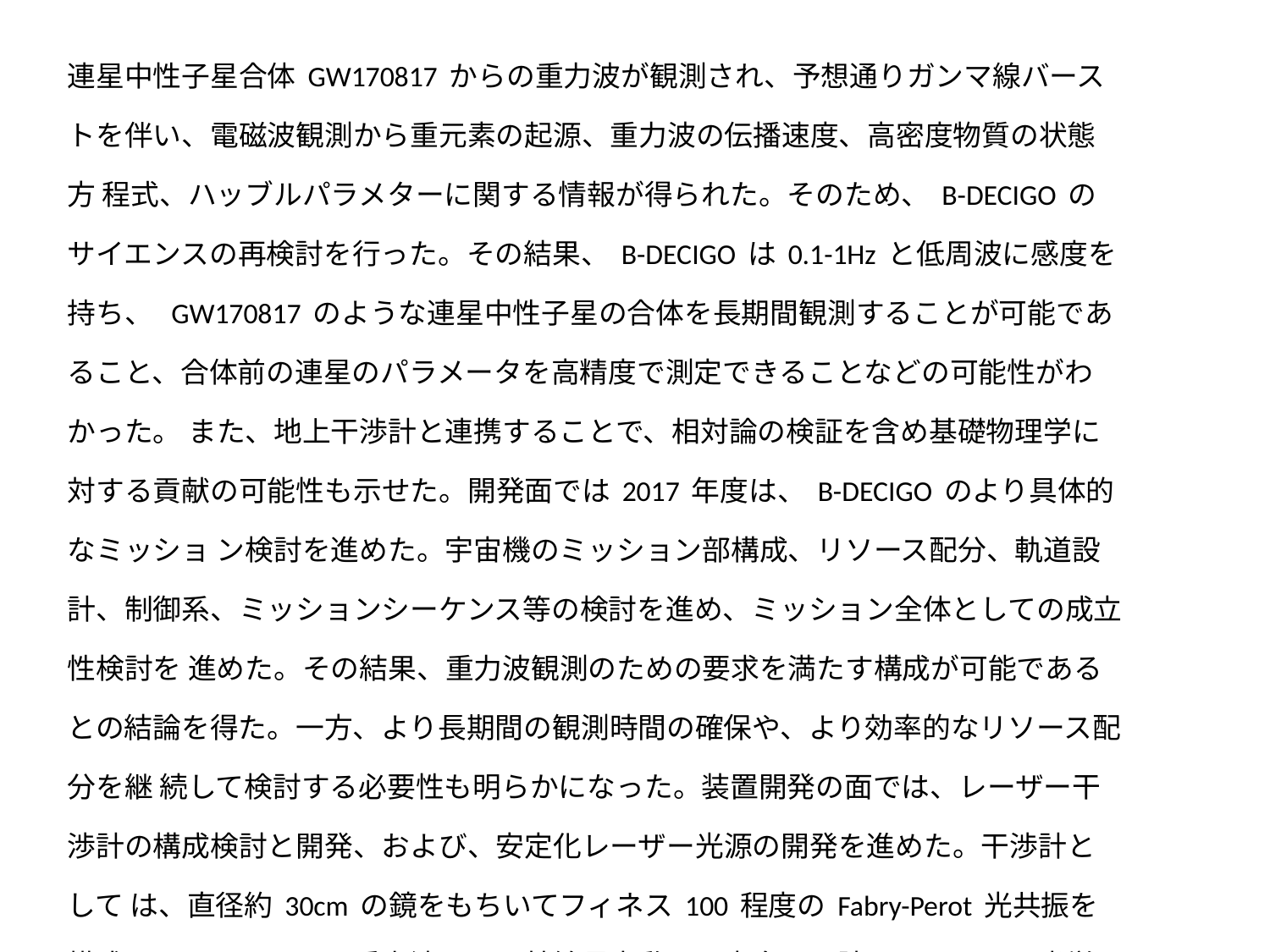

連星中性子星合体GW170817からの重力波が観測され、予想通りガンマ線バーストを伴い、電磁波観測から重元素の起源、重力波の伝播速度、高密度物質の状態方 程式、ハッブルパラメターに関する情報が得られた。そのため、B-DECIGOのサイエンスの再検討を行った。その結果、B-DECIGOは0.1-1Hzと低周波に感度を持ち、 GW170817のような連星中性子星の合体を長期間観測することが可能であること、合体前の連星のパラメータを高精度で測定できることなどの可能性がわかった。 また、地上干渉計と連携することで、相対論の検証を含め基礎物理学に対する貢献の可能性も示せた。開発面では2017年度は、B-DECIGOのより具体的なミッショ ン検討を進めた。宇宙機のミッション部構成、リソース配分、軌道設計、制御系、ミッションシーケンス等の検討を進め、ミッション全体としての成立性検討を 進めた。その結果、重力波観測のための要求を満たす構成が可能であるとの結論を得た。一方、より長期間の観測時間の確保や、より効率的なリソース配分を継 続して検討する必要性も明らかになった。装置開発の面では、レーザー干渉計の構成検討と開発、および、安定化レーザー光源の開発を進めた。干渉計として は、直径約30cmの鏡をもちいてフィネス100程度のFabry-Perot光共振を構成することとした。重力波による基線長変動を双方向から読み取るための光学系の検討 と、それを確認するための地上実証研究の構成の検討を進めた。安定化レーザー光源においては、ヨウ素飽和吸収分光による安定化光源のブレッドボードモデル の開発を進めた。その結果,0.5Hz/sqrt(Hz)の周波数安定度、10^(-7)/sqrt(Hz)の相対強度安定度という要求値を満たす結果を得た。小型軽量化した3台目の開発 を進め、それらの相互比較による絶対安定度評価も進めた。